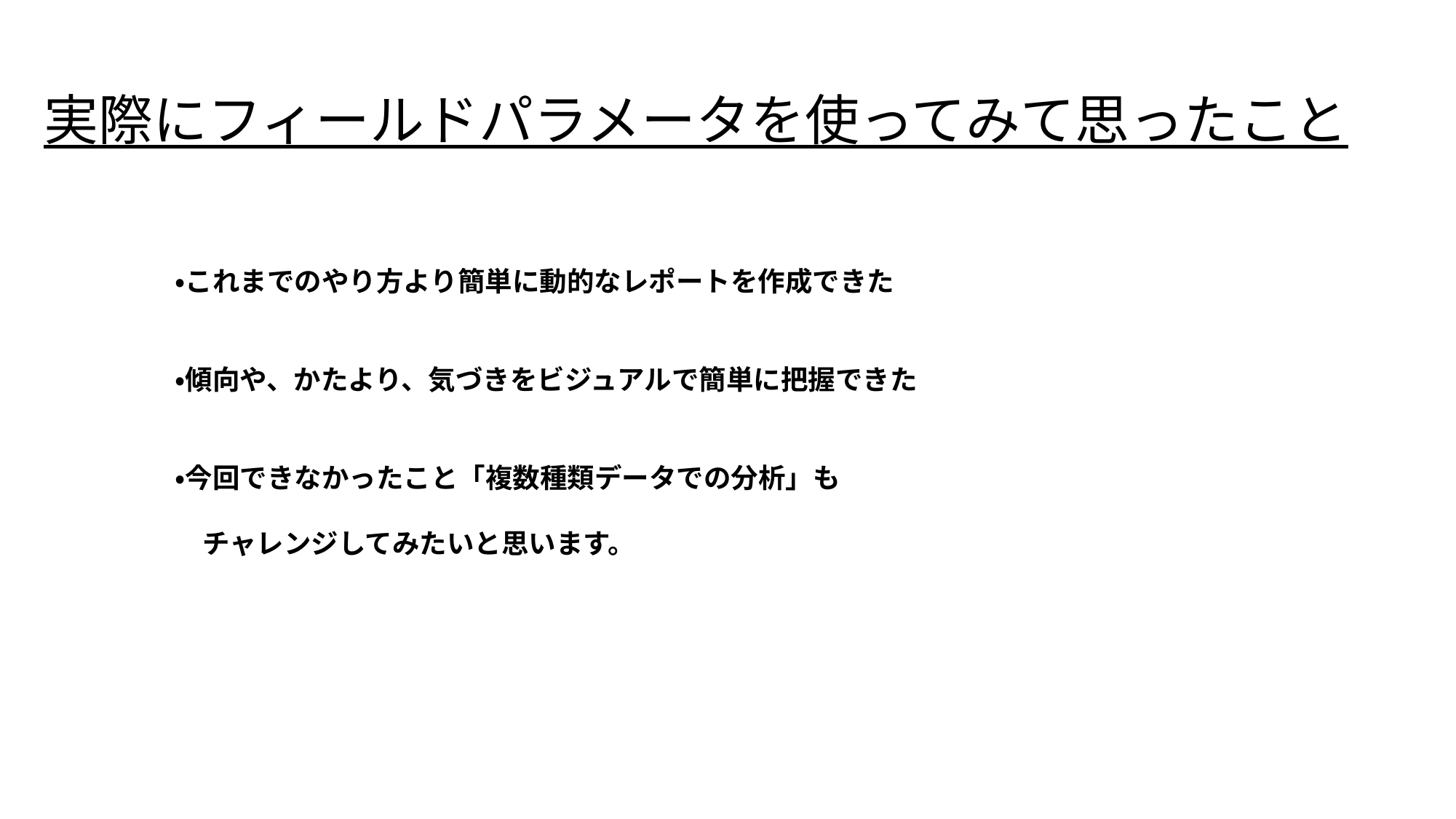

# 実際にフィールドパラメータを使ってみて思ったこと
・これまでのやり方より簡単に動的なレポートを作成できた

・傾向や、かたより、気づきをビジュアルで簡単に把握できた

・今回できなかったこと「複数種類データでの分析」も

　チャレンジしてみたいと思います。